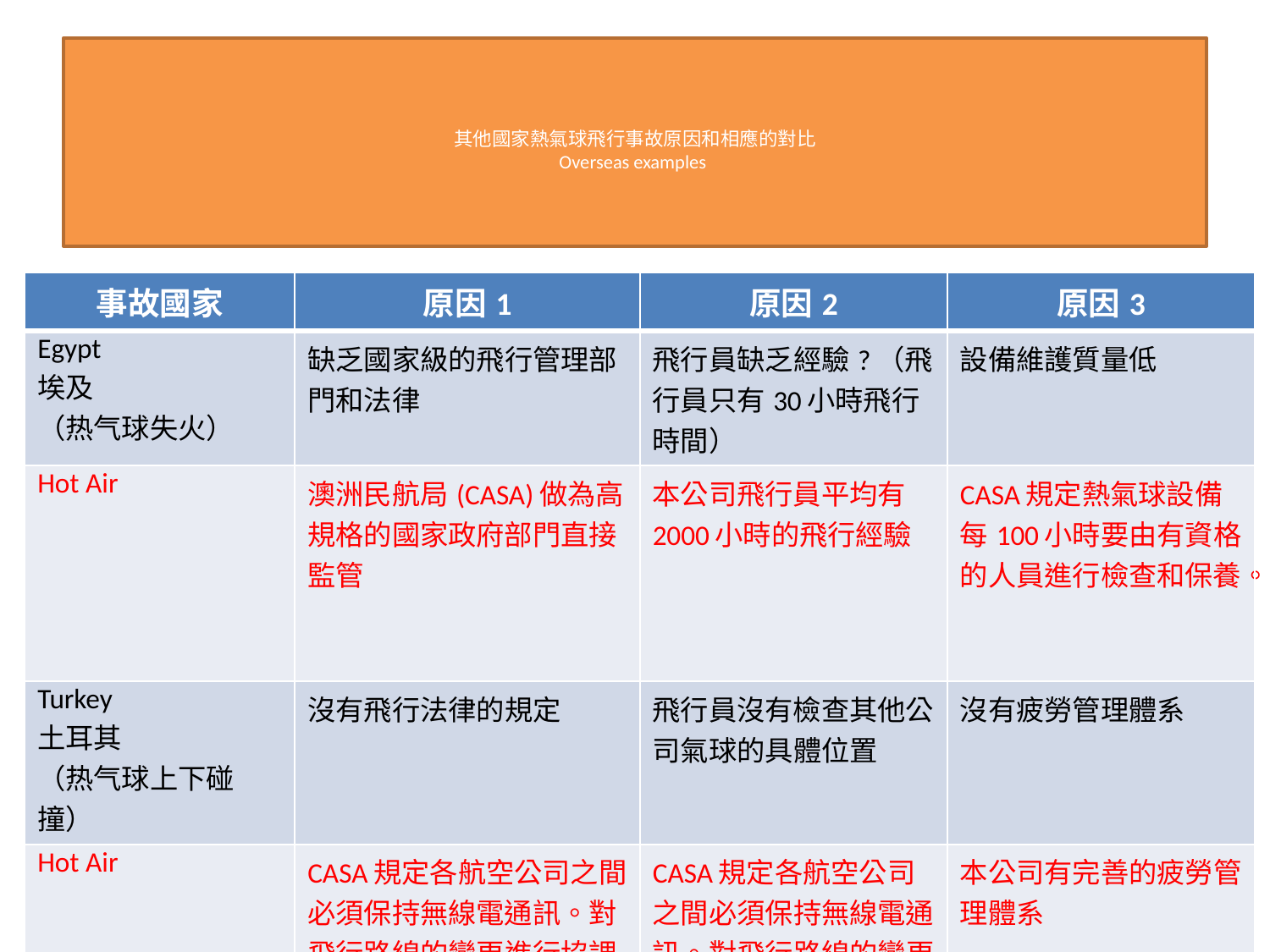

# 其他國家熱氣球飛行事故原因和相應的對比 Overseas examples
| 事故國家 | 原因1 | 原因2 | 原因3 |
| --- | --- | --- | --- |
| Egypt 埃及 （热气球失火） | 缺乏國家級的飛行管理部門和法律 | 飛行員缺乏經驗?（飛行員只有30小時飛行時間） | 設備維護質量低 |
| Hot Air | 澳洲民航局(CASA)做為高規格的國家政府部門直接監管 | 本公司飛行員平均有2000小時的飛行經驗 | CASA規定熱氣球設備每100小時要由有資格的人員進行檢查和保養。 |
| Turkey 土耳其 （热气球上下碰撞） | 沒有飛行法律的規定 | 飛行員沒有檢查其他公司氣球的具體位置 | 沒有疲勞管理體系 |
| Hot Air | CASA規定各航空公司之間必須保持無線電通訊。對飛行路線的變更進行協調 | CASA規定各航空公司之間必須保持無線電通訊。對飛行路線的變更進行協調 | 本公司有完善的疲勞管理體系 |